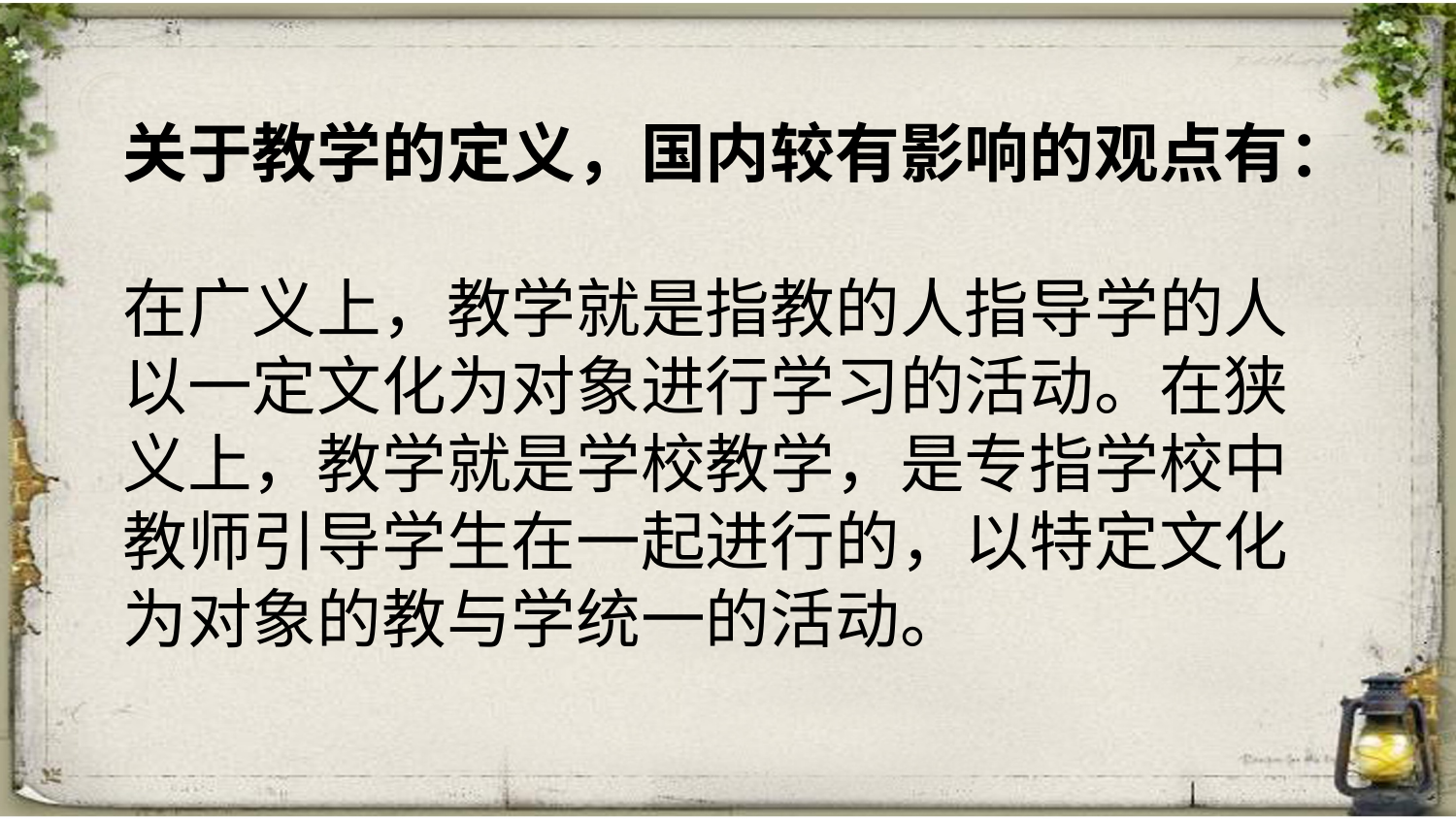

关于教学的定义，国内较有影响的观点有：

在广义上，教学就是指教的人指导学的人以一定文化为对象进行学习的活动。在狭义上，教学就是学校教学，是专指学校中教师引导学生在一起进行的，以特定文化为对象的教与学统一的活动。